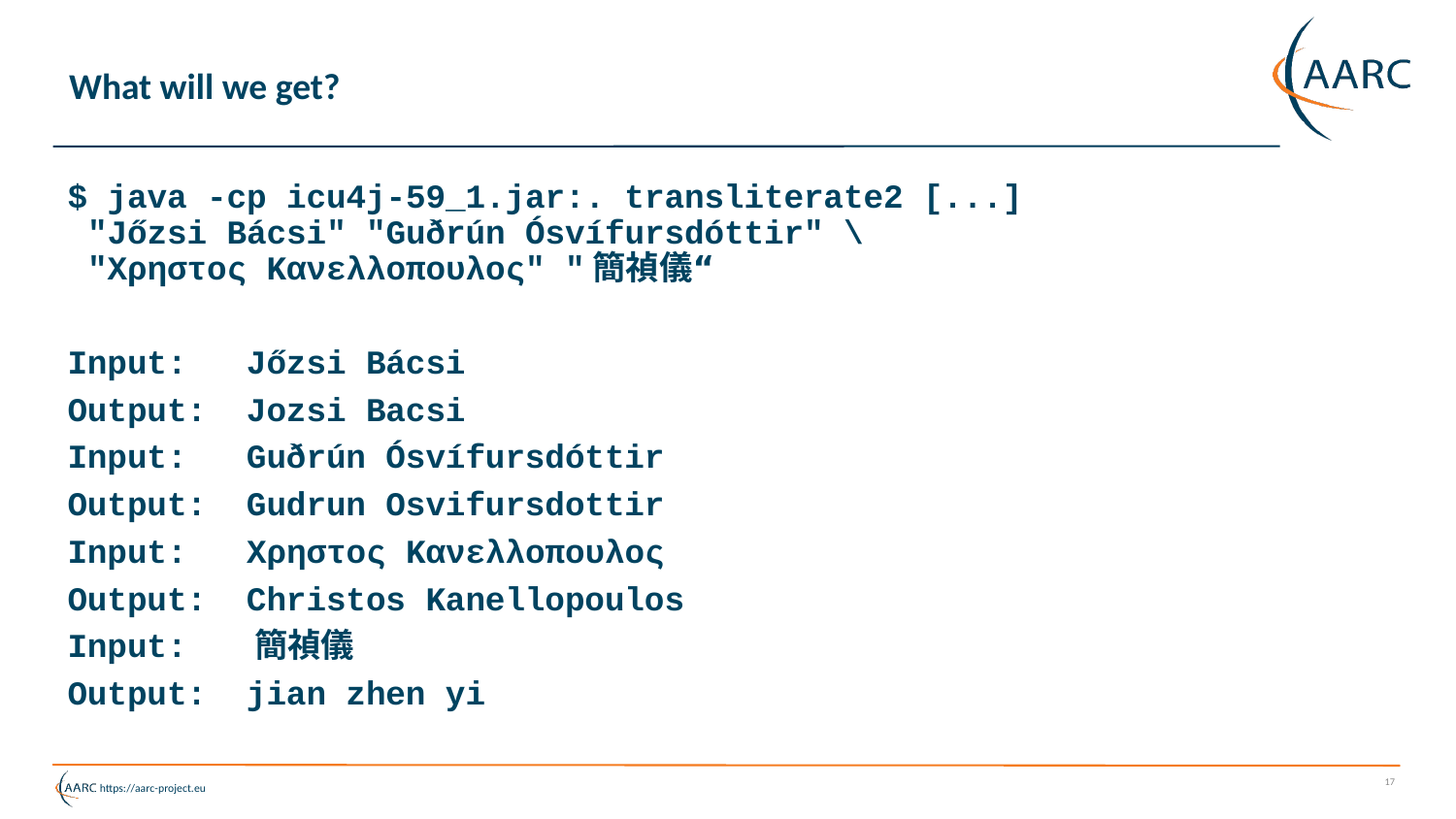

# What will we get?
$ java -cp icu4j-59_1.jar:. transliterate2 [...]
 "Jőzsi Bácsi" "Guðrún Ósvífursdóttir" \
 "Χρηστος Κανελλοπουλος" "簡禎儀“

Input:   Jőzsi Bácsi
Output:  Jozsi Bacsi
Input:   Guðrún Ósvífursdóttir
Output:  Gudrun Osvifursdottir
Input:   Χρηστος Κανελλοπουλος
Output:  Christos Kanellopoulos
Input:   簡禎儀
Output:  jian zhen yi
17